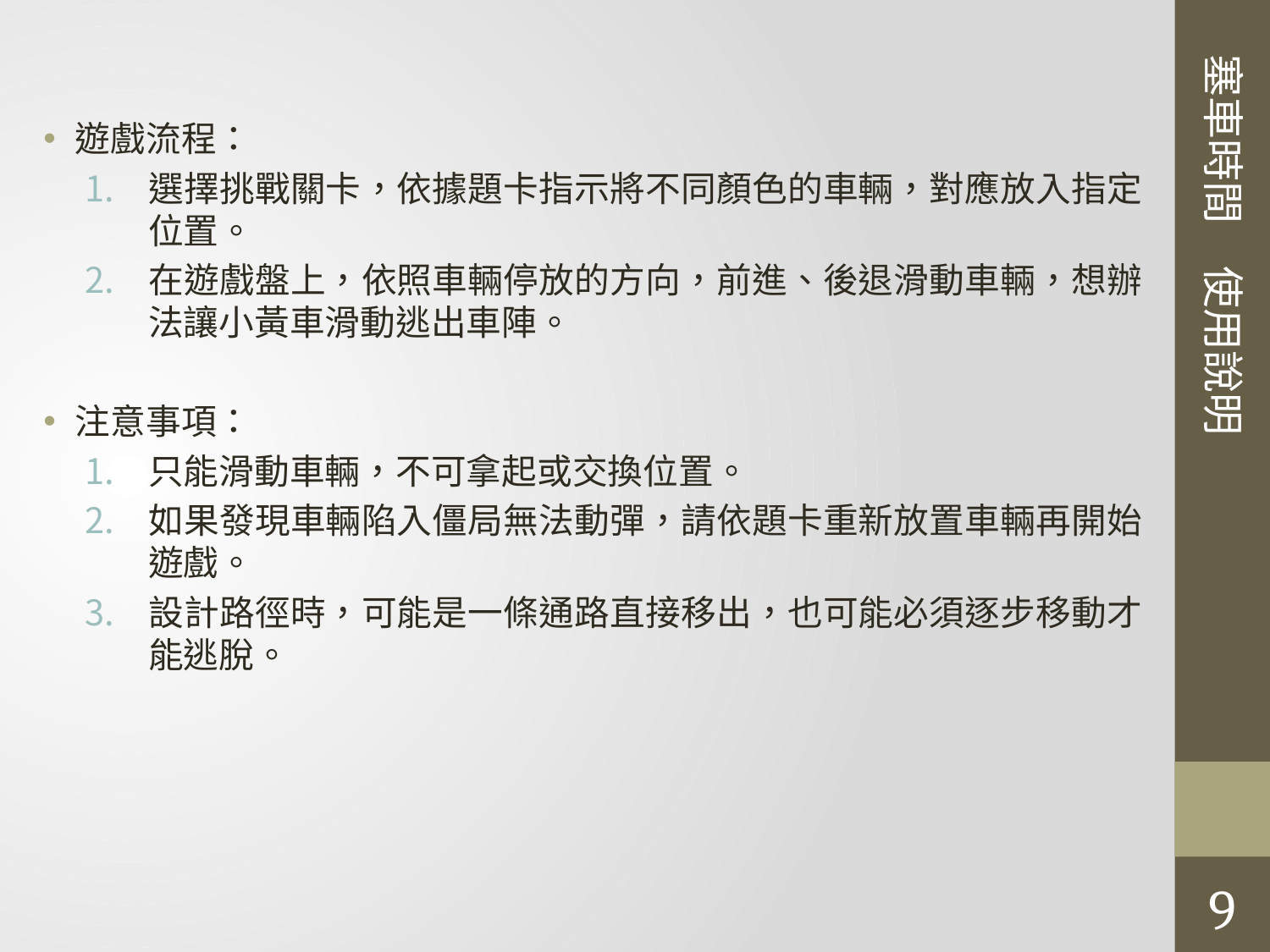

塞車時間　使用說明
遊戲流程：
選擇挑戰關卡，依據題卡指示將不同顏色的車輛，對應放入指定位置。
在遊戲盤上，依照車輛停放的方向，前進、後退滑動車輛，想辦法讓小黃車滑動逃出車陣。

注意事項：
只能滑動車輛，不可拿起或交換位置。
如果發現車輛陷入僵局無法動彈，請依題卡重新放置車輛再開始遊戲。
設計路徑時，可能是一條通路直接移出，也可能必須逐步移動才能逃脫。
9